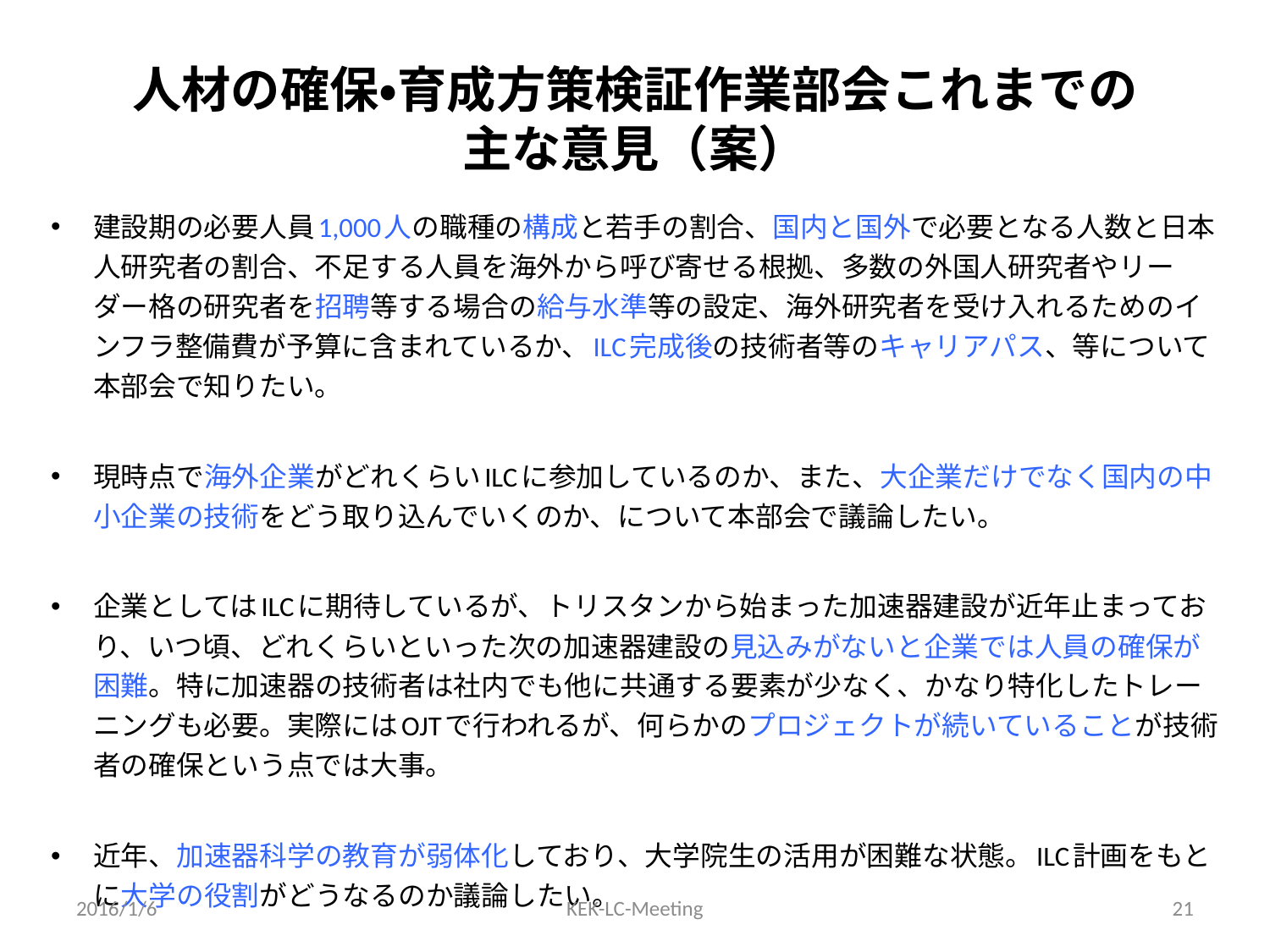

# 人材の確保・育成方策検証作業部会これまでの 主な意見（案）
建設期の必要人員1,000人の職種の構成と若手の割合、国内と国外で必要となる人数と日本人研究者の割合、不足する人員を海外から呼び寄せる根拠、多数の外国人研究者やリーダー格の研究者を招聘等する場合の給与水準等の設定、海外研究者を受け入れるためのインフラ整備費が予算に含まれているか、ILC完成後の技術者等のキャリアパス、等について本部会で知りたい。

現時点で海外企業がどれくらいILCに参加しているのか、また、大企業だけでなく国内の中小企業の技術をどう取り込んでいくのか、について本部会で議論したい。

企業としてはILCに期待しているが、トリスタンから始まった加速器建設が近年止まっており、いつ頃、どれくらいといった次の加速器建設の見込みがないと企業では人員の確保が困難。特に加速器の技術者は社内でも他に共通する要素が少なく、かなり特化したトレーニングも必要。実際にはOJTで行われるが、何らかのプロジェクトが続いていることが技術者の確保という点では大事。

近年、加速器科学の教育が弱体化しており、大学院生の活用が困難な状態。ILC計画をもとに大学の役割がどうなるのか議論したい。
2016/1/6
KEK-LC-Meeting
21